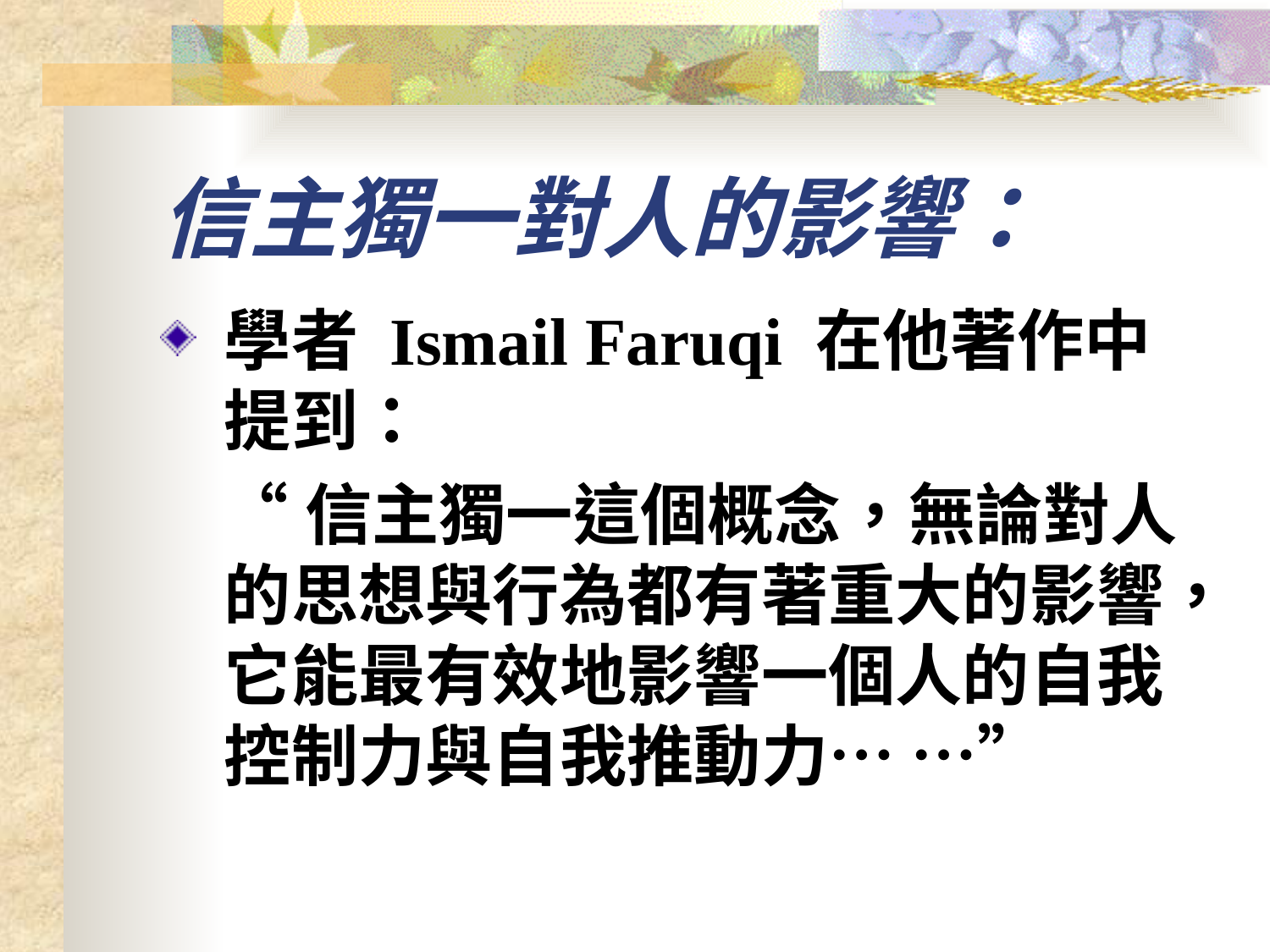

# 信主獨一對人的影響：
學者 Ismail Faruqi 在他著作中提到：
    “信主獨一這個概念，無論對人的思想與行為都有著重大的影響，它能最有效地影響一個人的自我控制力與自我推動力… …”